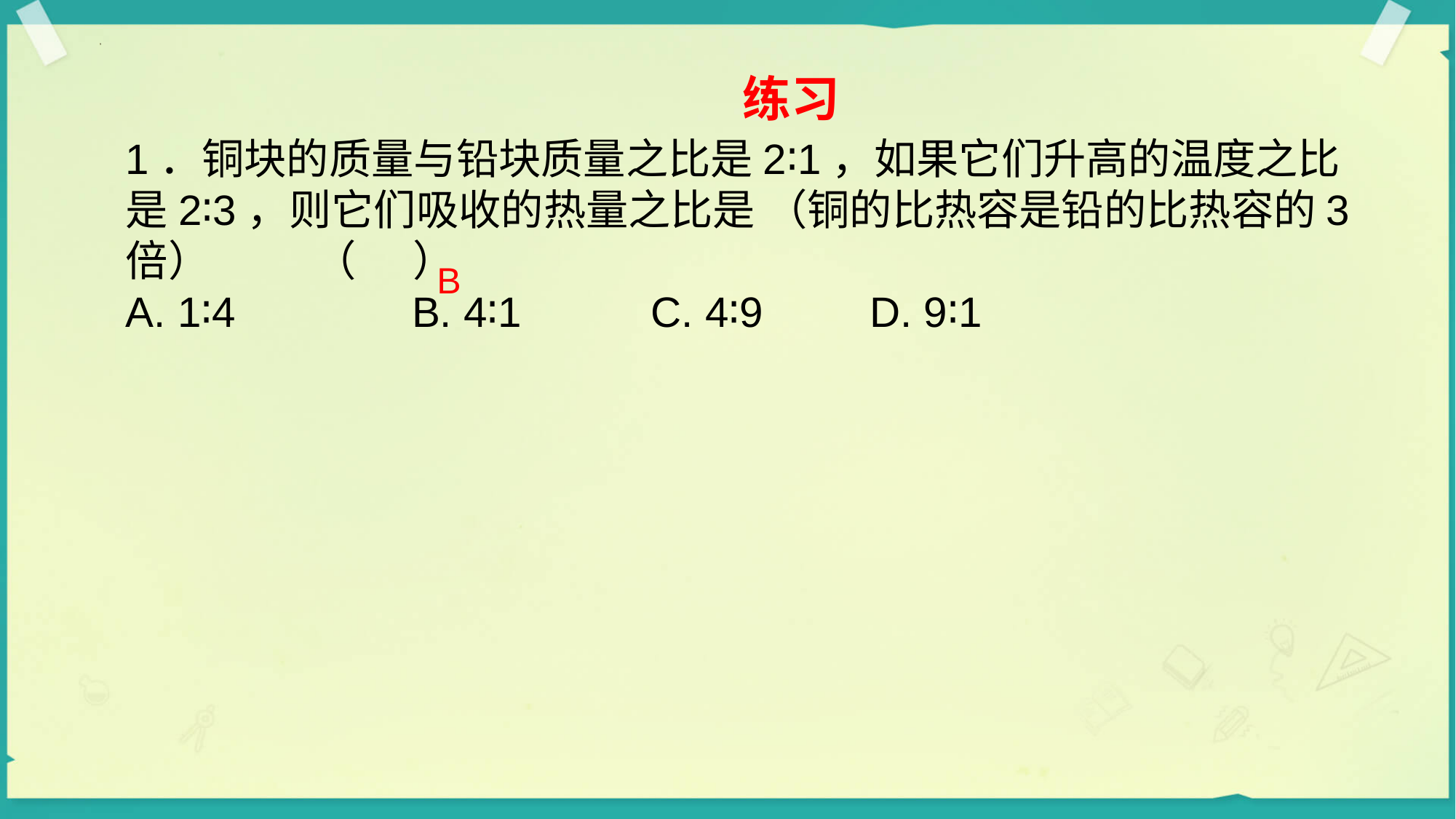

练习
1．铜块的质量与铅块质量之比是2∶1，如果它们升高的温度之比是2∶3，则它们吸收的热量之比是 （铜的比热容是铅的比热容的3倍）           （      ）
A. 1∶4　　　   B. 4∶1　       C. 4∶9         D. 9∶1
B